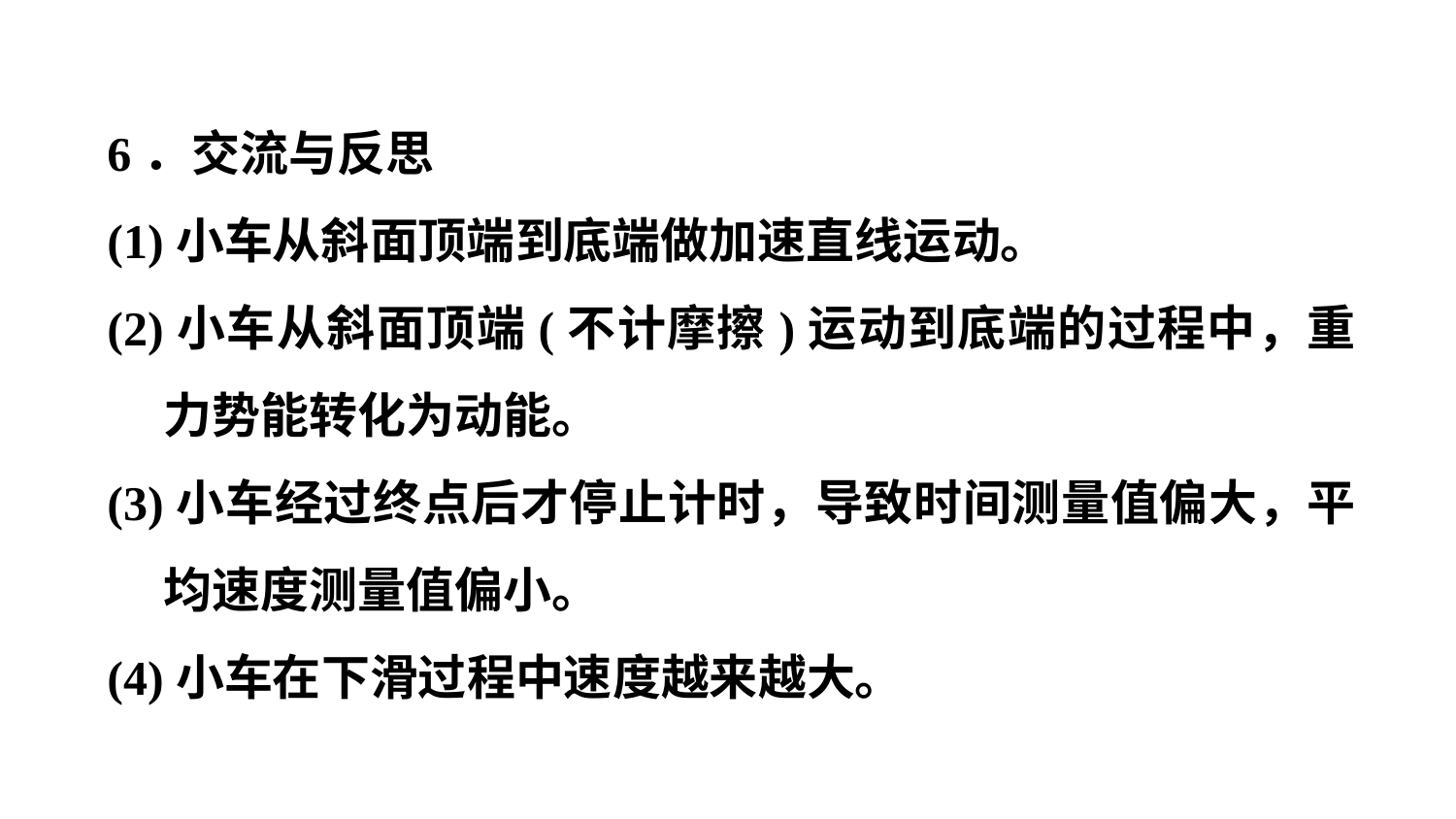

6．交流与反思
(1)小车从斜面顶端到底端做加速直线运动。
(2)小车从斜面顶端(不计摩擦)运动到底端的过程中，重力势能转化为动能。
(3)小车经过终点后才停止计时，导致时间测量值偏大，平均速度测量值偏小。
(4)小车在下滑过程中速度越来越大。